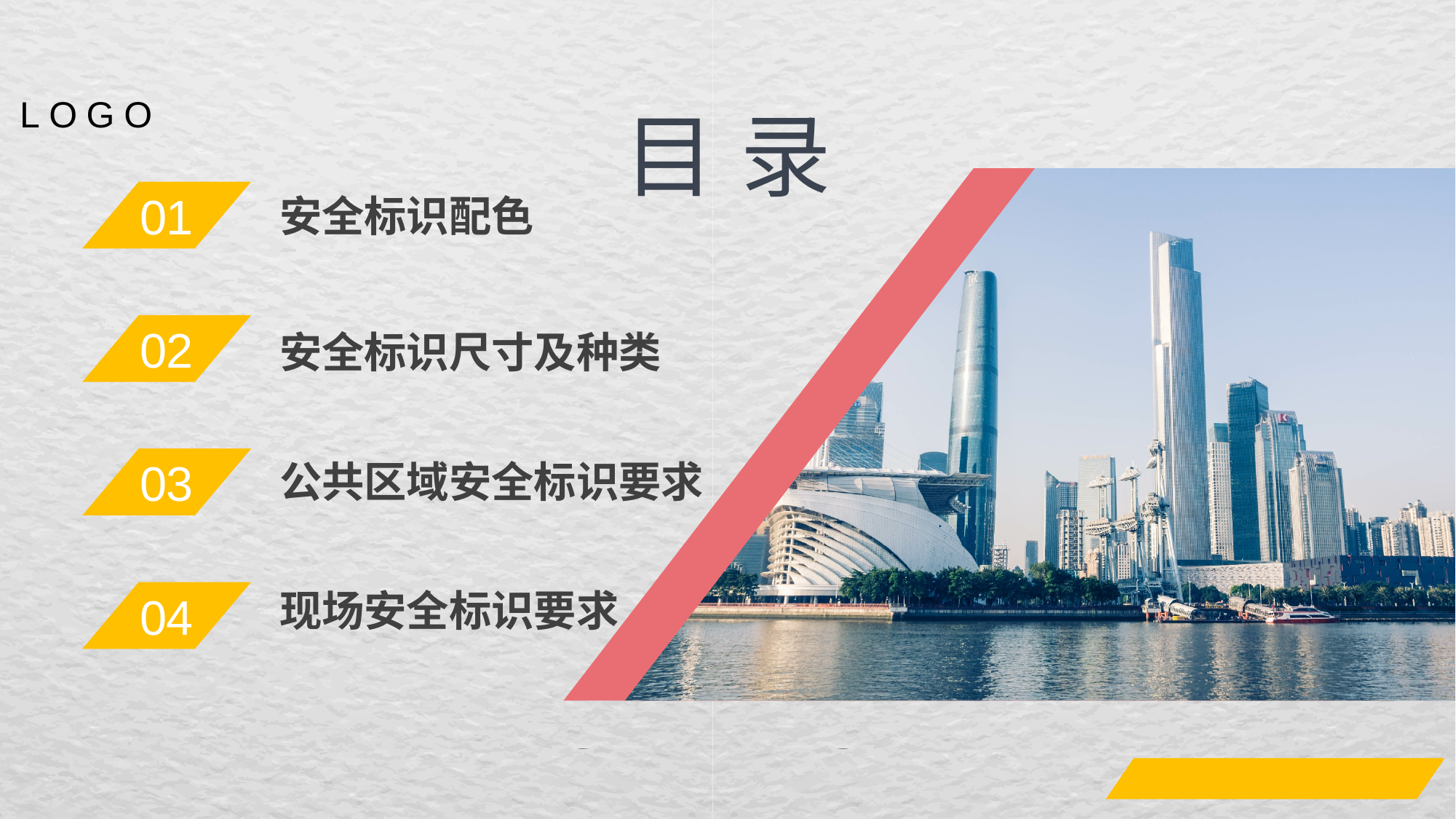

LOGO
目
录

01
安全标识配色
02
安全标识尺寸及种类
03
公共区域安全标识要求
现场安全标识要求
04